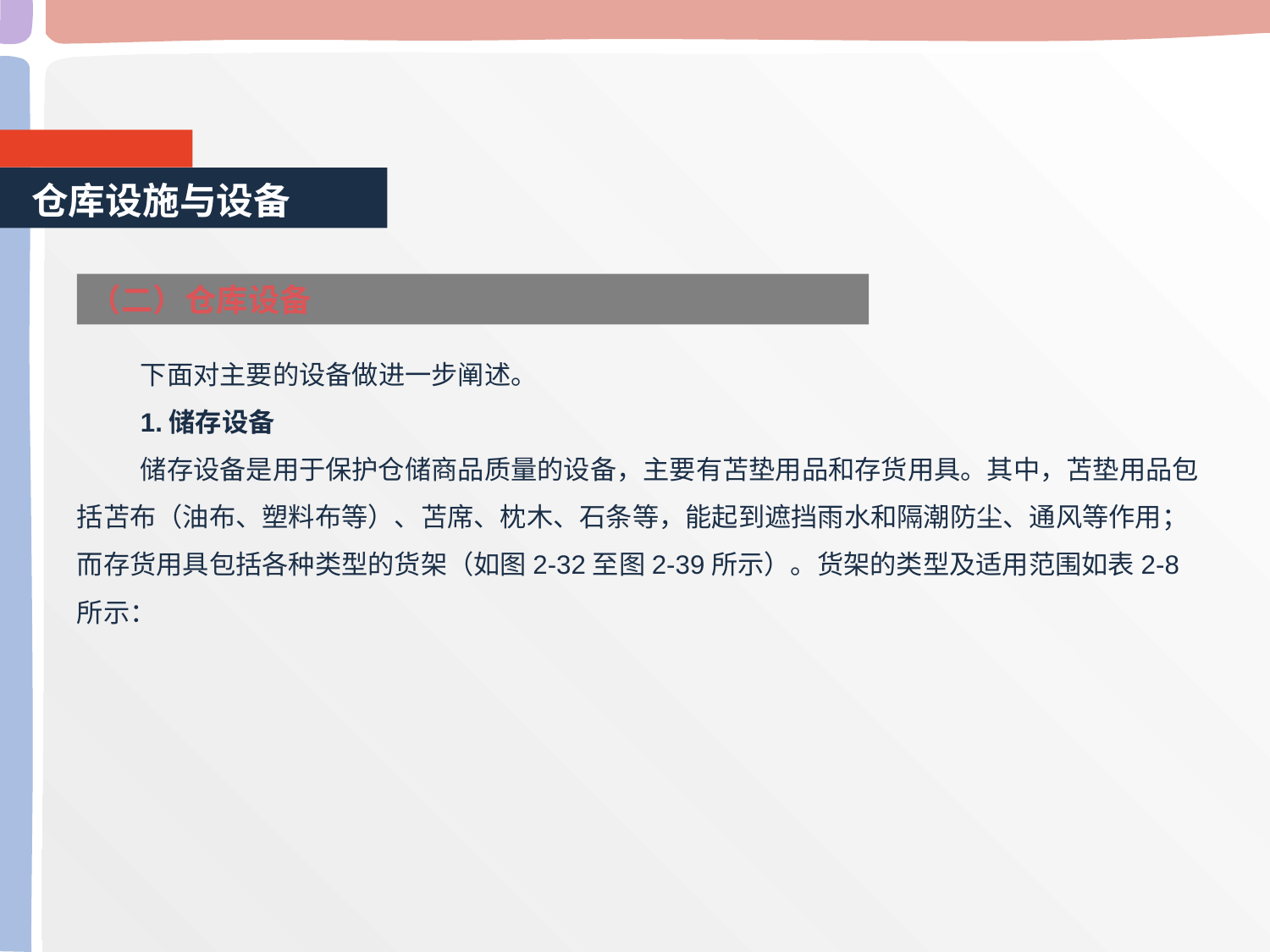

仓库设施与设备
（二）仓库设备
下面对主要的设备做进一步阐述。
1.储存设备
储存设备是用于保护仓储商品质量的设备，主要有苫垫用品和存货用具。其中，苫垫用品包括苫布（油布、塑料布等）、苫席、枕木、石条等，能起到遮挡雨水和隔潮防尘、通风等作用；而存货用具包括各种类型的货架（如图2-32至图2-39所示）。货架的类型及适用范围如表2-8所示：